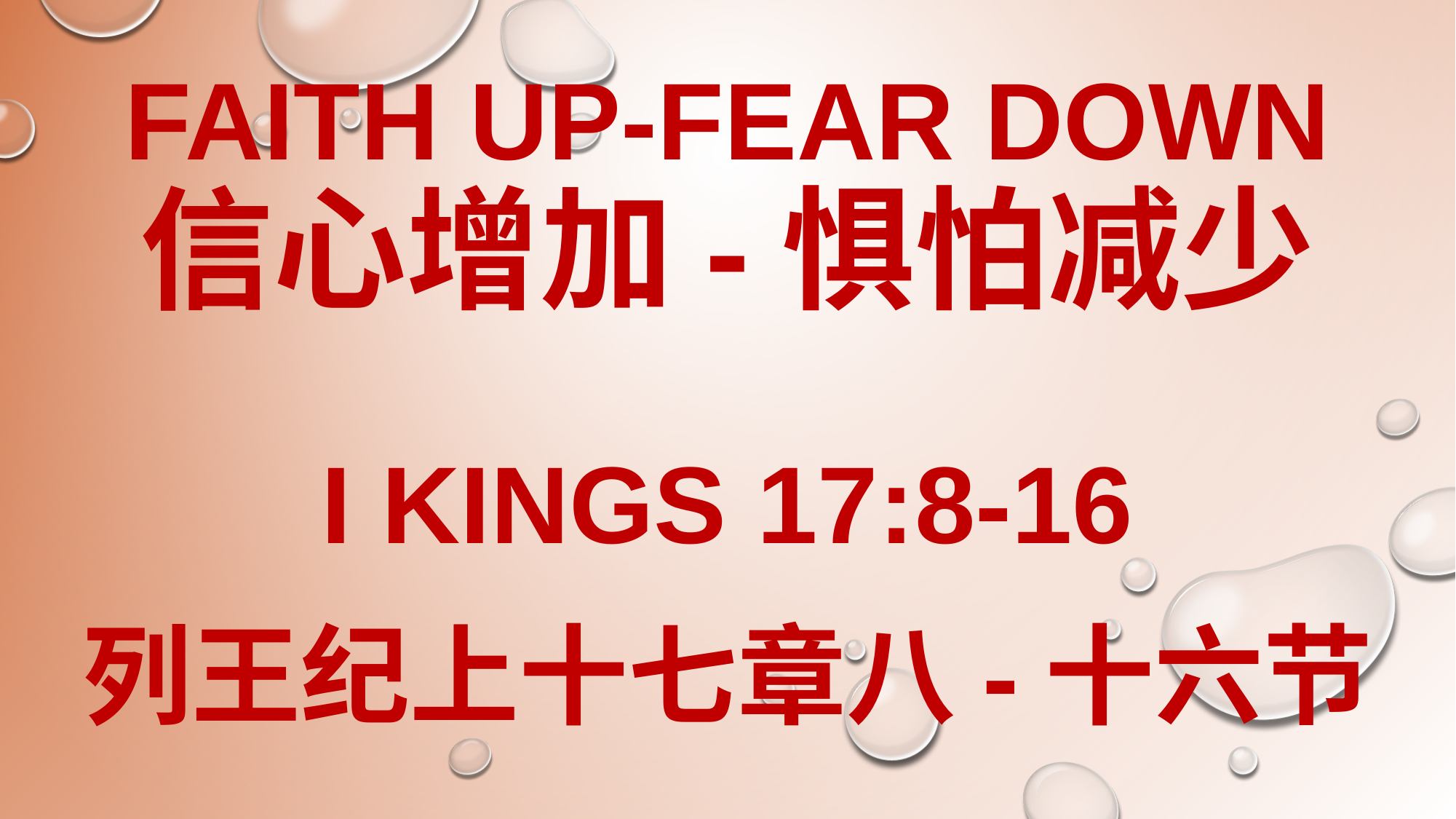

# FAITH up-FEAR DOWN 信心增加-惧怕减少
I KINGS 17:8-16
列王纪上十七章八-十六节